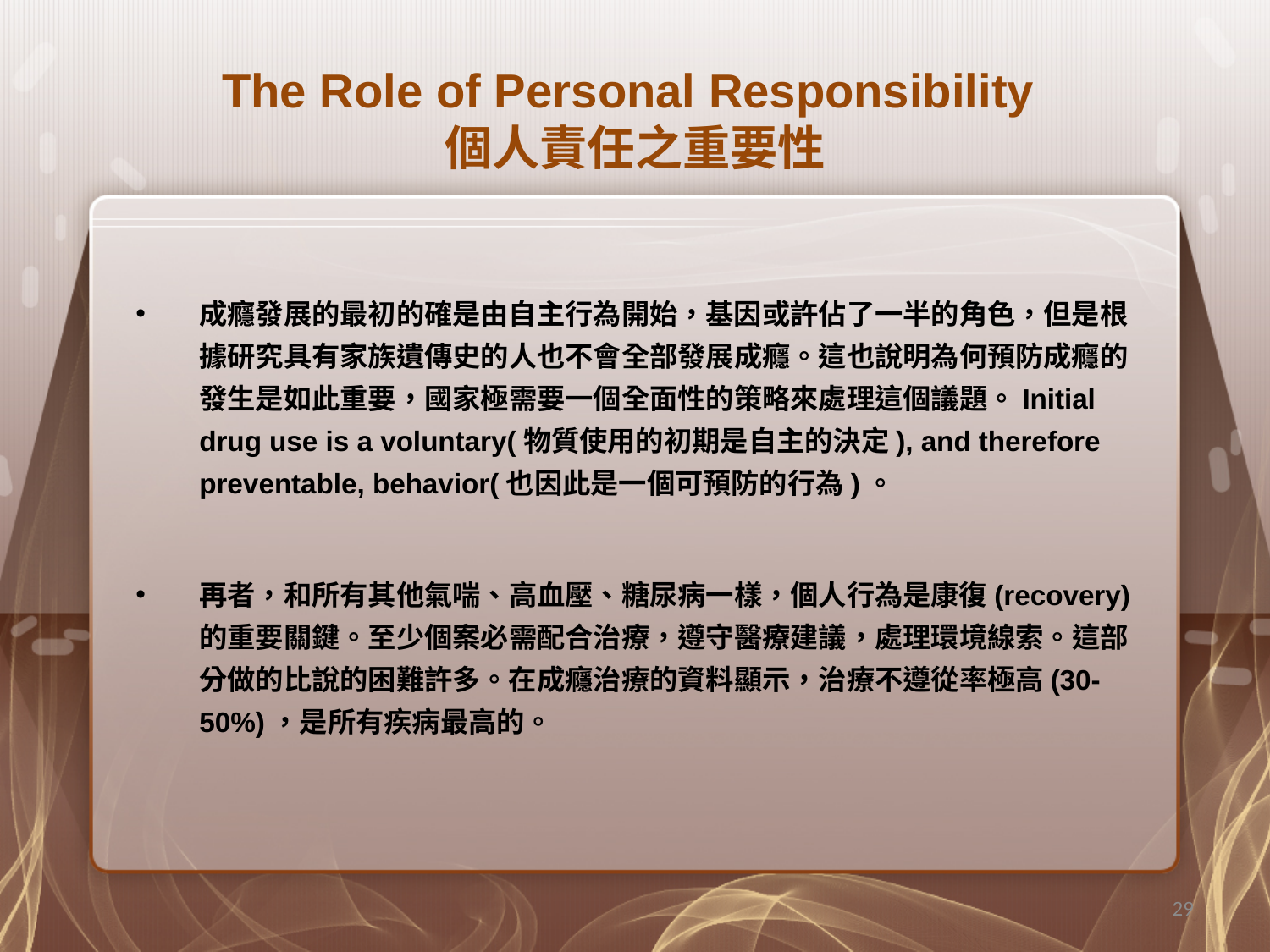

# The Role of Personal Responsibility 個人責任之重要性

成癮發展的最初的確是由自主行為開始，基因或許佔了一半的角色，但是根據研究具有家族遺傳史的人也不會全部發展成癮。這也說明為何預防成癮的發生是如此重要，國家極需要一個全面性的策略來處理這個議題。Initial drug use is a voluntary(物質使用的初期是自主的決定), and therefore preventable, behavior(也因此是一個可預防的行為)。

再者，和所有其他氣喘、高血壓、糖尿病一樣，個人行為是康復(recovery)的重要關鍵。至少個案必需配合治療，遵守醫療建議，處理環境線索。這部分做的比說的困難許多。在成癮治療的資料顯示，治療不遵從率極高(30-50%)，是所有疾病最高的。

29